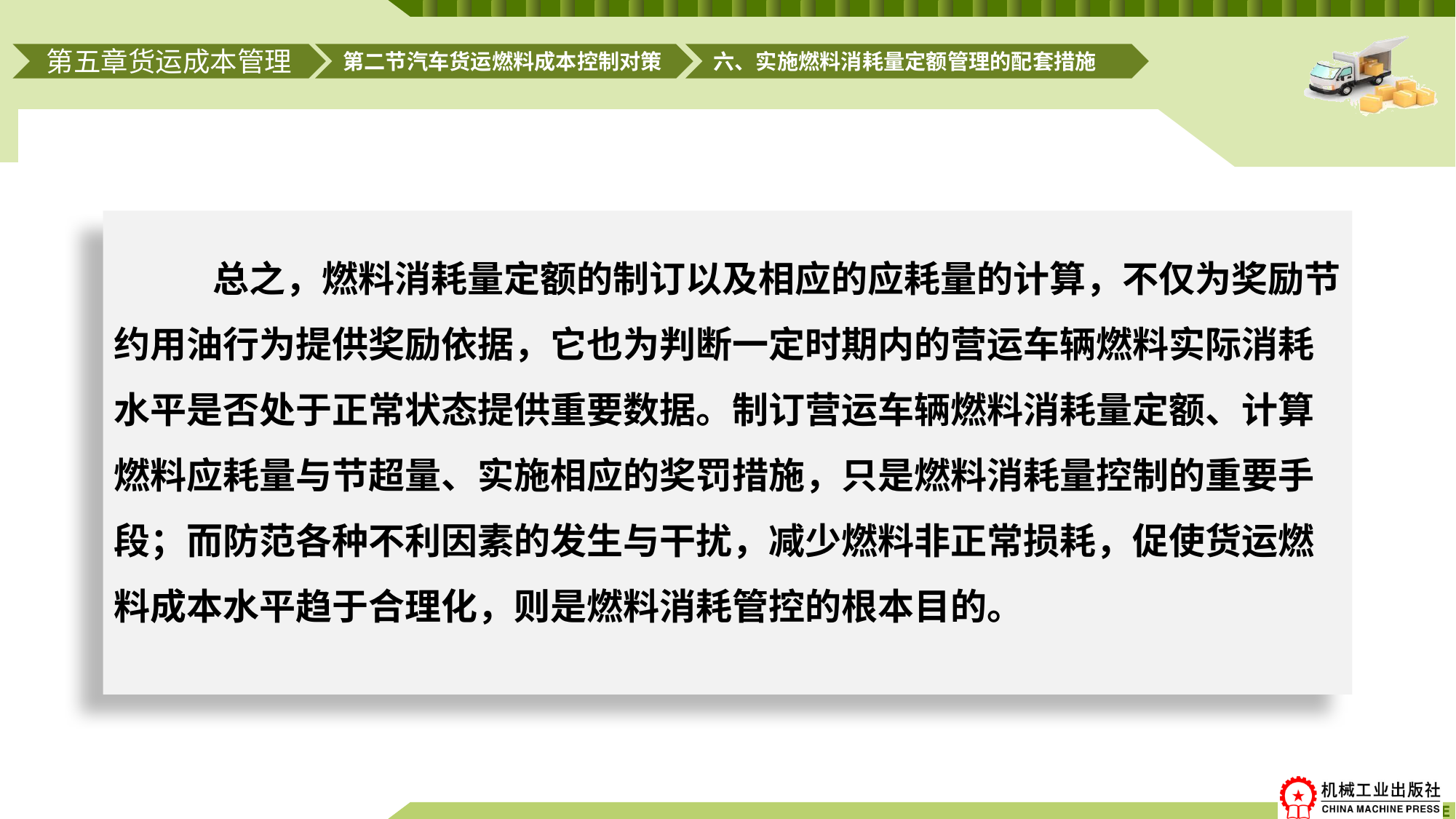

第二节汽车货运燃料成本控制对策
六、实施燃料消耗量定额管理的配套措施
第五章货运成本管理
# 总之，燃料消耗量定额的制订以及相应的应耗量的计算，不仅为奖励节约用油行为提供奖励依据，它也为判断一定时期内的营运车辆燃料实际消耗水平是否处于正常状态提供重要数据。制订营运车辆燃料消耗量定额、计算燃料应耗量与节超量、实施相应的奖罚措施，只是燃料消耗量控制的重要手段；而防范各种不利因素的发生与干扰，减少燃料非正常损耗，促使货运燃料成本水平趋于合理化，则是燃料消耗管控的根本目的。